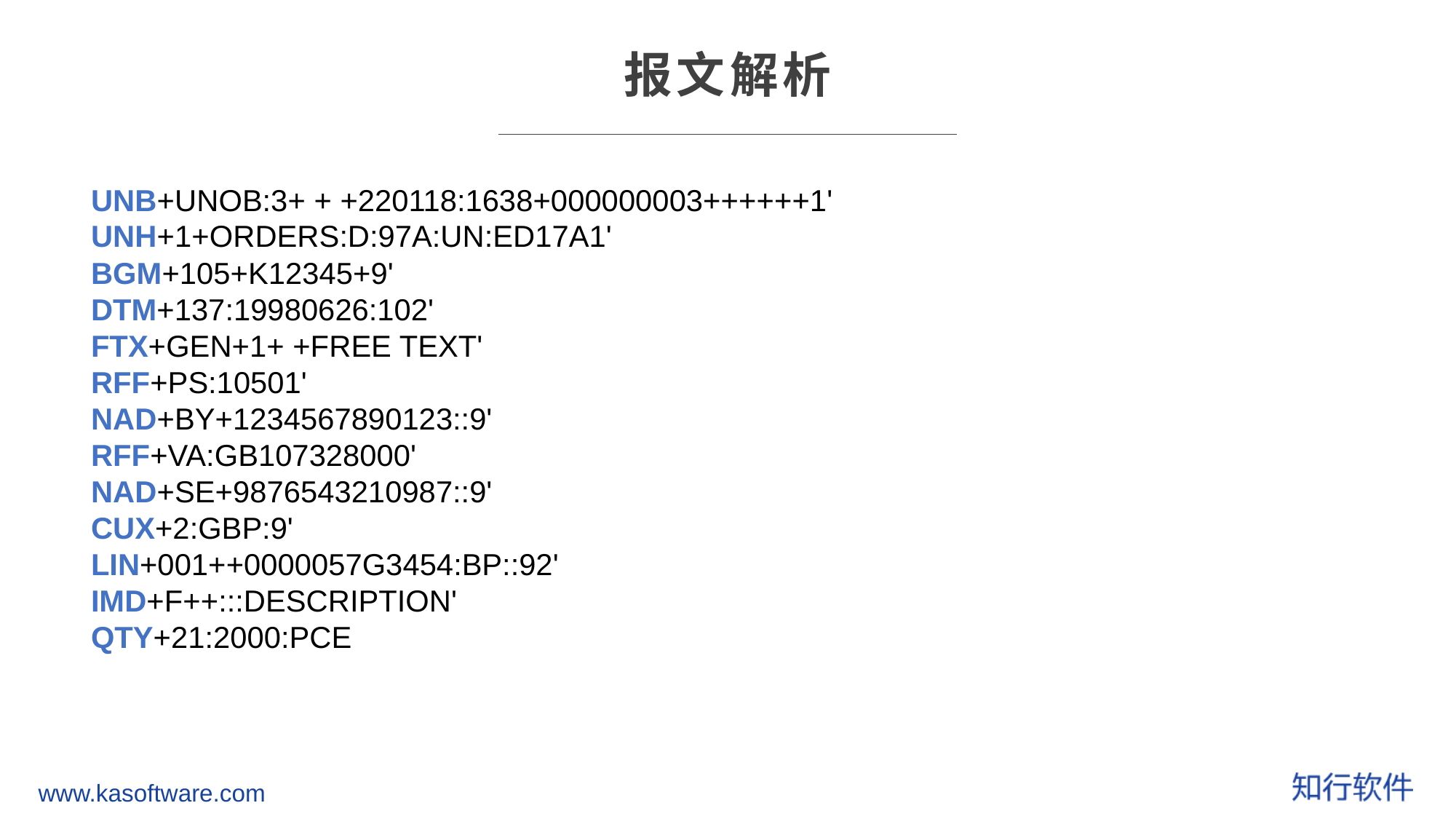

# 报文解析
UNB+UNOB:3+ + +220118:1638+000000003++++++1'
UNH+1+ORDERS:D:97A:UN:ED17A1'
BGM+105+K12345+9'
DTM+137:19980626:102'
FTX+GEN+1+ +FREE TEXT'
RFF+PS:10501'
NAD+BY+1234567890123::9'
RFF+VA:GB107328000'
NAD+SE+9876543210987::9'
CUX+2:GBP:9'
LIN+001++0000057G3454:BP::92'
IMD+F++:::DESCRIPTION'
QTY+21:2000:PCE